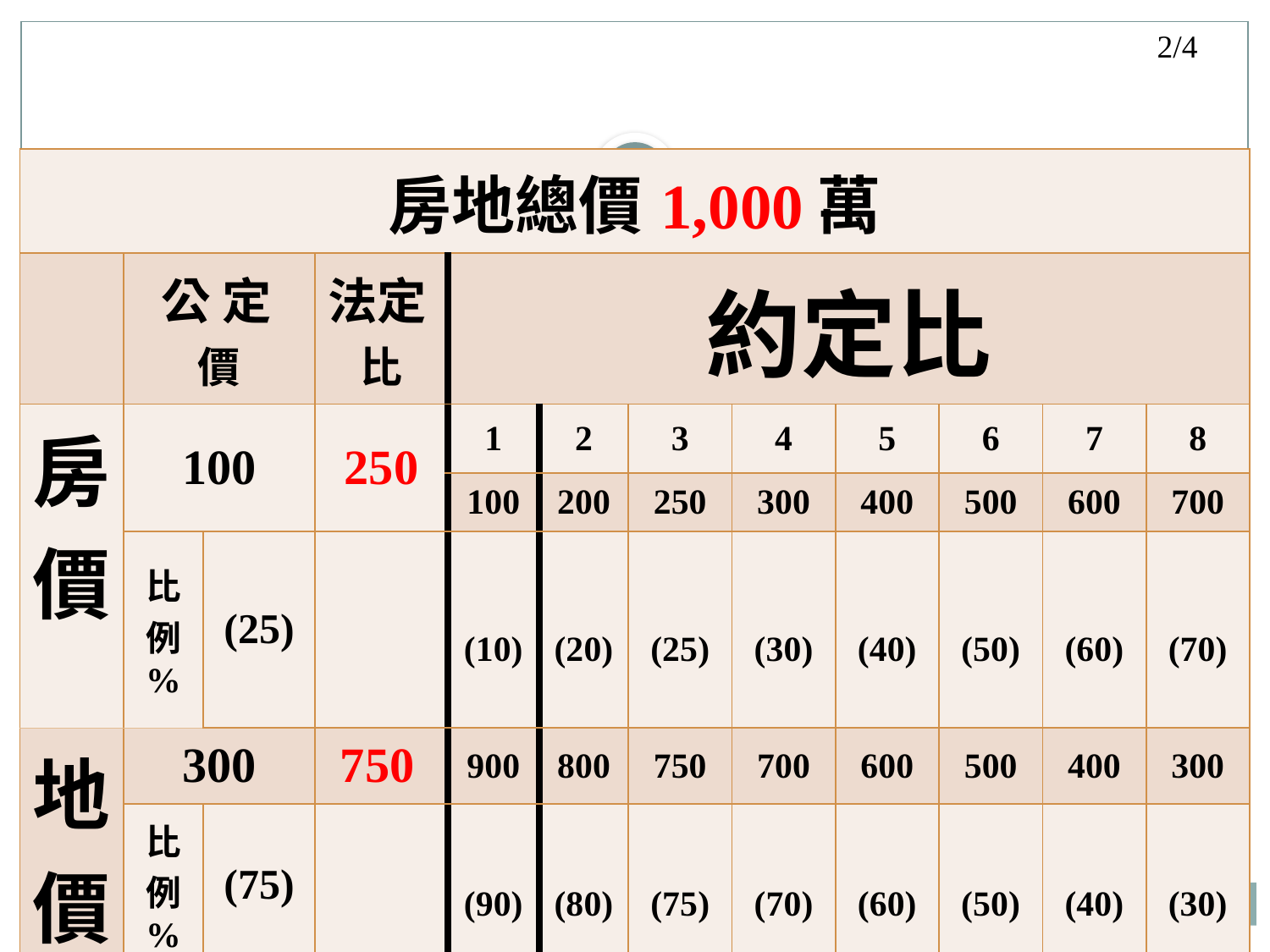

2/4
#
| 房地總價1,000萬 |  |  |  |  |  |  |  |  |  |  |  |
| --- | --- | --- | --- | --- | --- | --- | --- | --- | --- | --- | --- |
|  | 公 定 價 |  | 法定 比 | 約定比 |  |  |  |  |  |  |  |
| 房 價 | 100 |  | 250 | 1 | 2 | 3 | 4 | 5 | 6 | 7 | 8 |
|  |  |  |  | 100 | 200 | 250 | 300 | 400 | 500 | 600 | 700 |
|  | 比例 % | (25) |  | (10) | (20) | (25) | (30) | (40) | (50) | (60) | (70) |
| 地 價 | 300 |  | 750 | 900 | 800 | 750 | 700 | 600 | 500 | 400 | 300 |
|  | 比例 % | (75) |  | (90) | (80) | (75) | (70) | (60) | (50) | (40) | (30) |